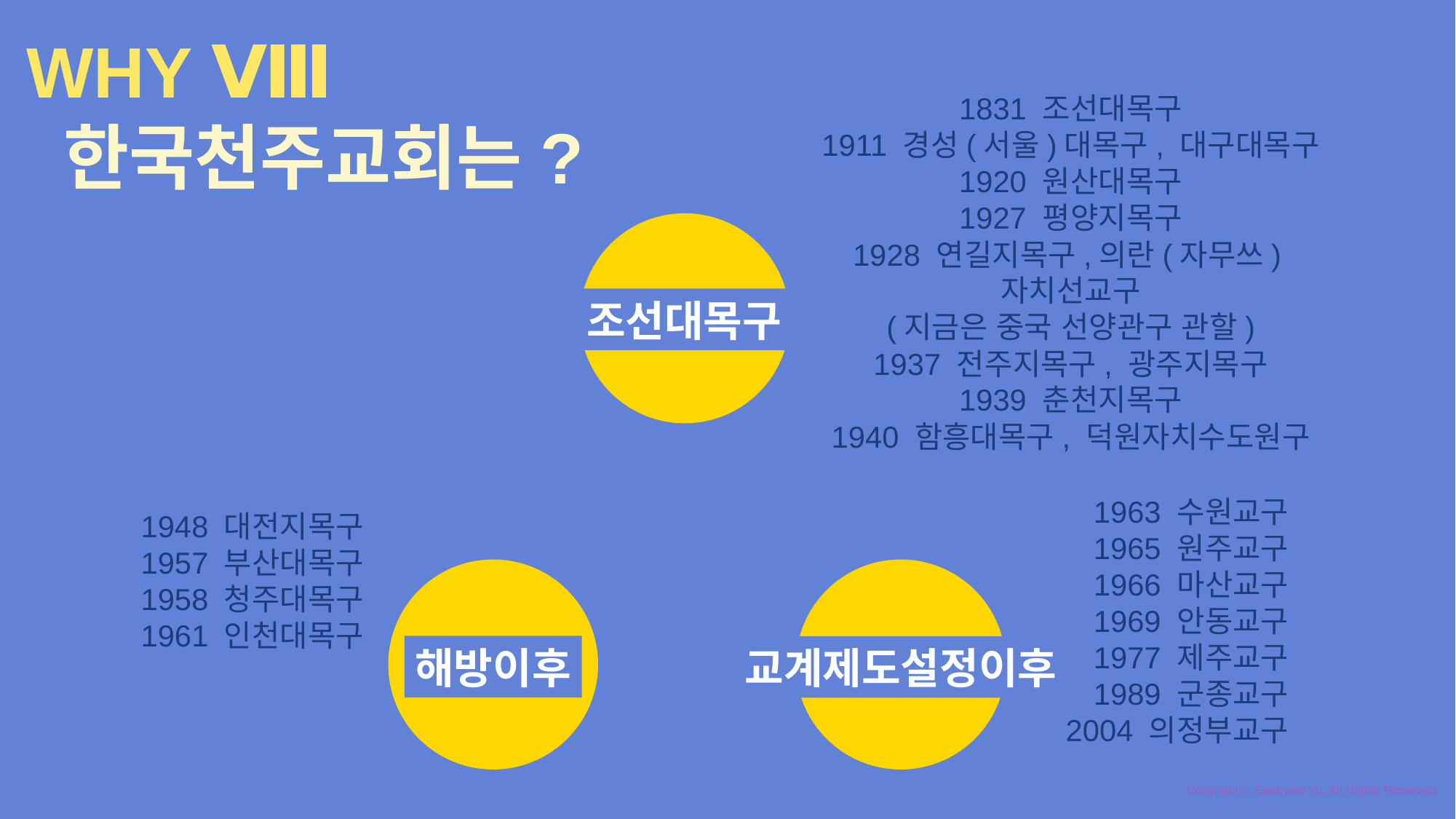

WHY Ⅷ
 한국천주교회는?
1831 조선대목구
1911 경성(서울)대목구, 대구대목구
1920 원산대목구
1927 평양지목구
1928 연길지목구,의란(자무쓰)자치선교구
(지금은 중국 선양관구 관할)
1937 전주지목구, 광주지목구
1939 춘천지목구
1940 함흥대목구, 덕원자치수도원구

조선대목구
1963 수원교구
1965 원주교구
1966 마산교구
1969 안동교구
1977 제주교구
1989 군종교구
2004 의정부교구
1948 대전지목구
1957 부산대목구
1958 청주대목구
1961 인천대목구

해방이후
교계제도설정이후
Copyrightⓒ. Saebyeol Yu. All Rights Reserved.